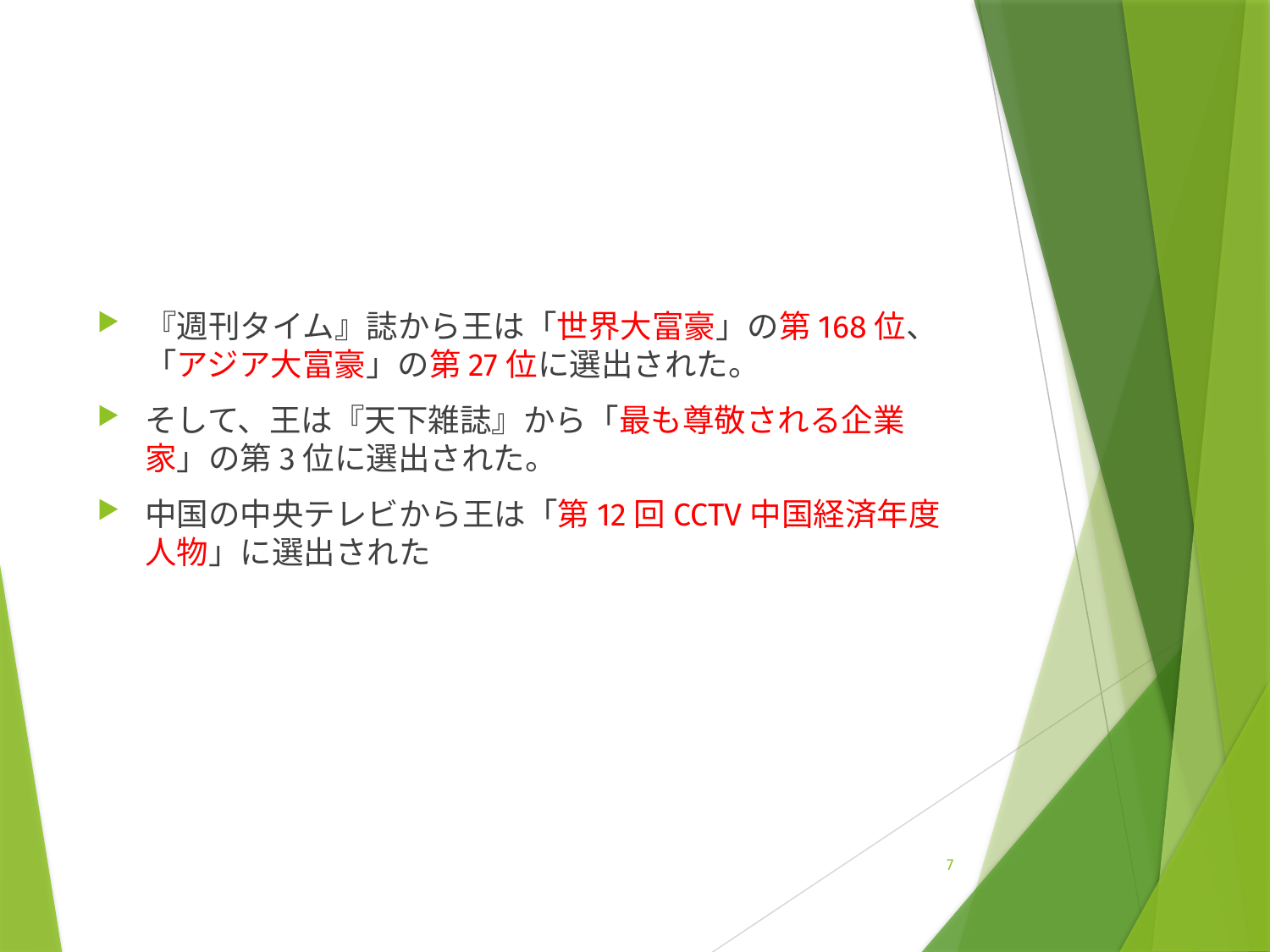

#
『週刊タイム』誌から王は「世界大富豪」の第168位、「アジア大富豪」の第27位に選出された。
そして、王は『天下雑誌』から「最も尊敬される企業家」の第3位に選出された。
中国の中央テレビから王は「第12回CCTV中国経済年度人物」に選出された
7